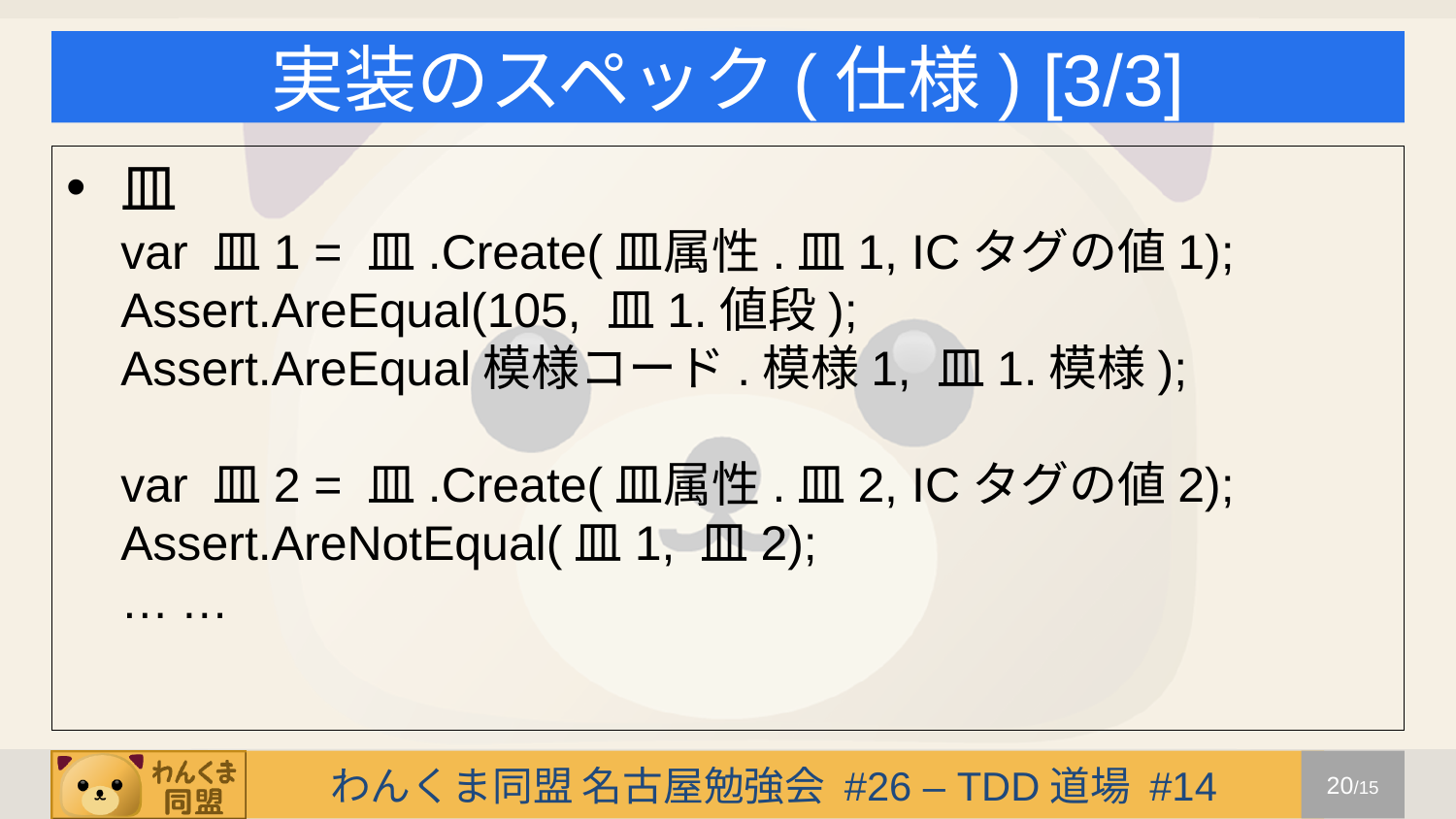

# 実装のスペック(仕様) [3/3]
皿
var 皿1 = 皿.Create(皿属性.皿1, ICタグの値1);
Assert.AreEqual(105, 皿1.値段);
Assert.AreEqual模様コード.模様1, 皿1.模様);
var 皿2 = 皿.Create(皿属性.皿2, ICタグの値2);
Assert.AreNotEqual(皿1, 皿2);
… …